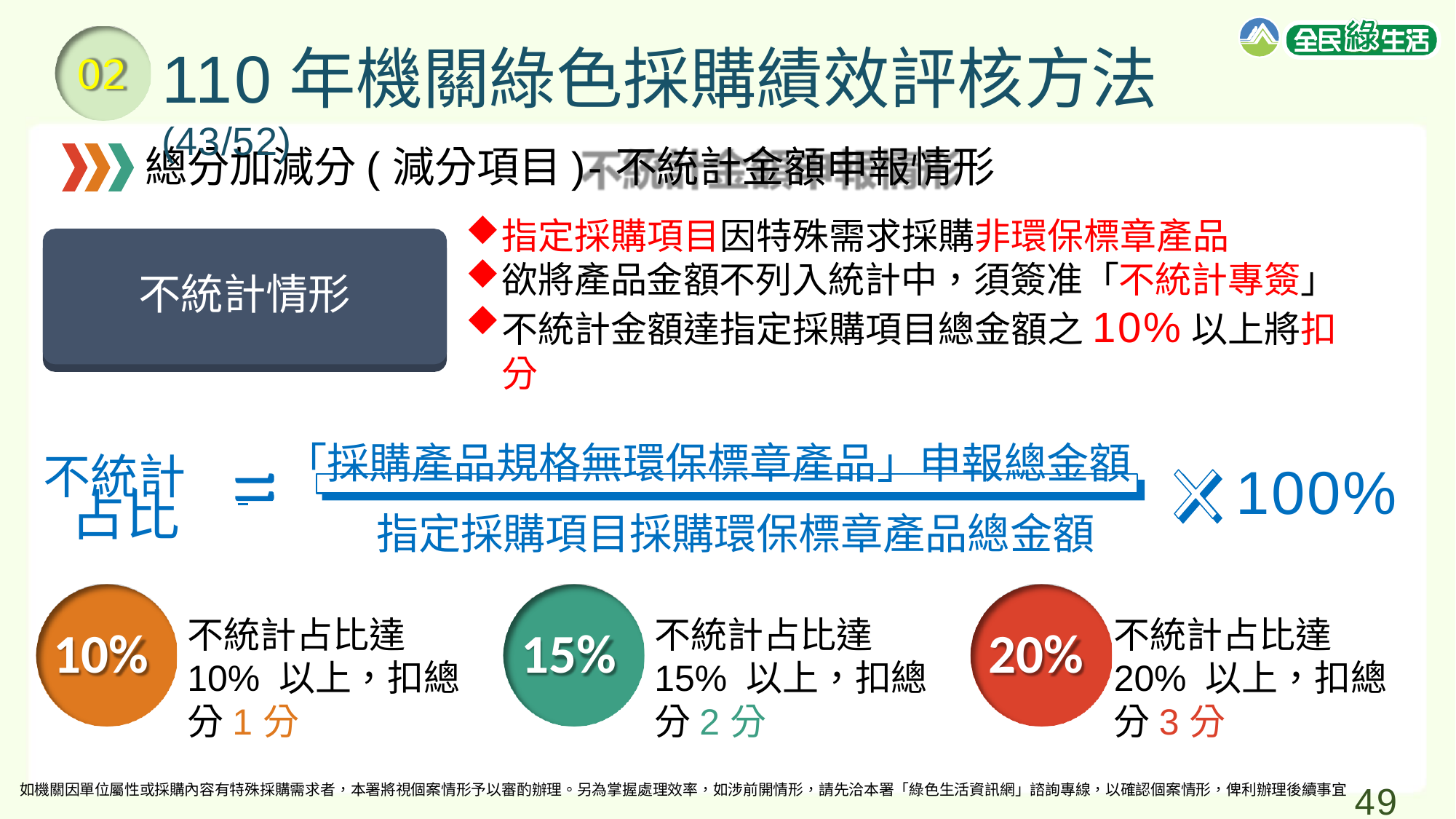

# 110年機關綠色採購績效評核方法(43/52)
02
總分加減分(減分項目)-不統計金額申報情形
指定採購項目因特殊需求採購非環保標章產品
欲將產品金額不列入統計中，須簽准「不統計專簽」

不統計情形
不統計金額達指定採購項目總金額之10%以上將扣分
不統計	 	「採購產品規格無環保標章產品」申報總金額
100%

占比
指定採購項目採購環保標章產品總金額

不統計占比達10% 以上，扣總分1分
不統計占比達15% 以上，扣總分2分
不統計占比達20% 以上，扣總分3分
10%
15%
20%
如機關因單位屬性或採購內容有特殊採購需求者，本署將視個案情形予以審酌辦理。另為掌握處理效率，如涉前開情形，請先洽本署「綠色生活資訊網」諮詢專線，以確認個案情形，俾利辦理後續事宜 49